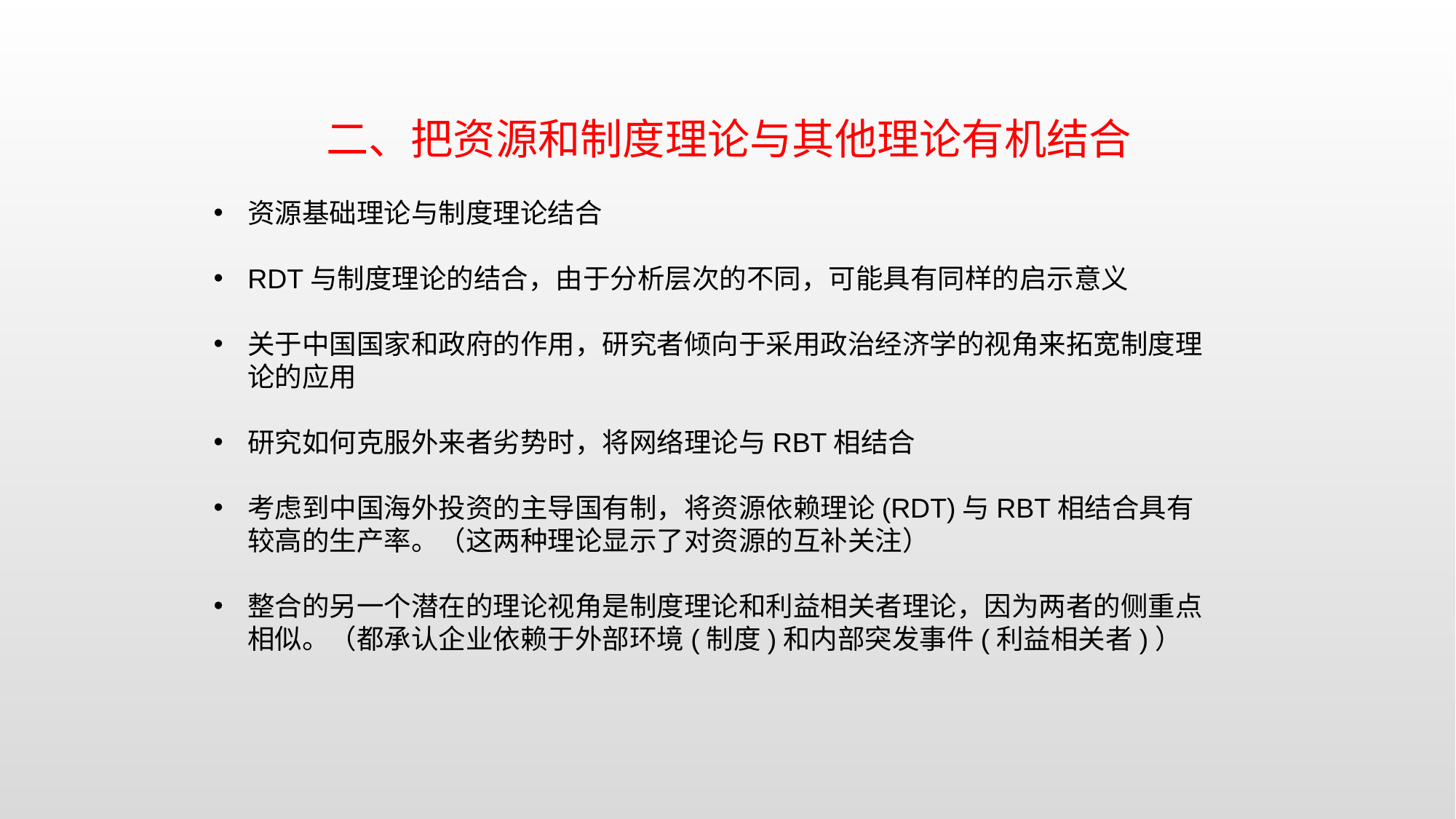

二、把资源和制度理论与其他理论有机结合
资源基础理论与制度理论结合

RDT与制度理论的结合，由于分析层次的不同，可能具有同样的启示意义

关于中国国家和政府的作用，研究者倾向于采用政治经济学的视角来拓宽制度理论的应用

研究如何克服外来者劣势时，将网络理论与RBT相结合

考虑到中国海外投资的主导国有制，将资源依赖理论(RDT)与RBT相结合具有较高的生产率。（这两种理论显示了对资源的互补关注）

整合的另一个潜在的理论视角是制度理论和利益相关者理论，因为两者的侧重点相似。（都承认企业依赖于外部环境(制度)和内部突发事件(利益相关者)）